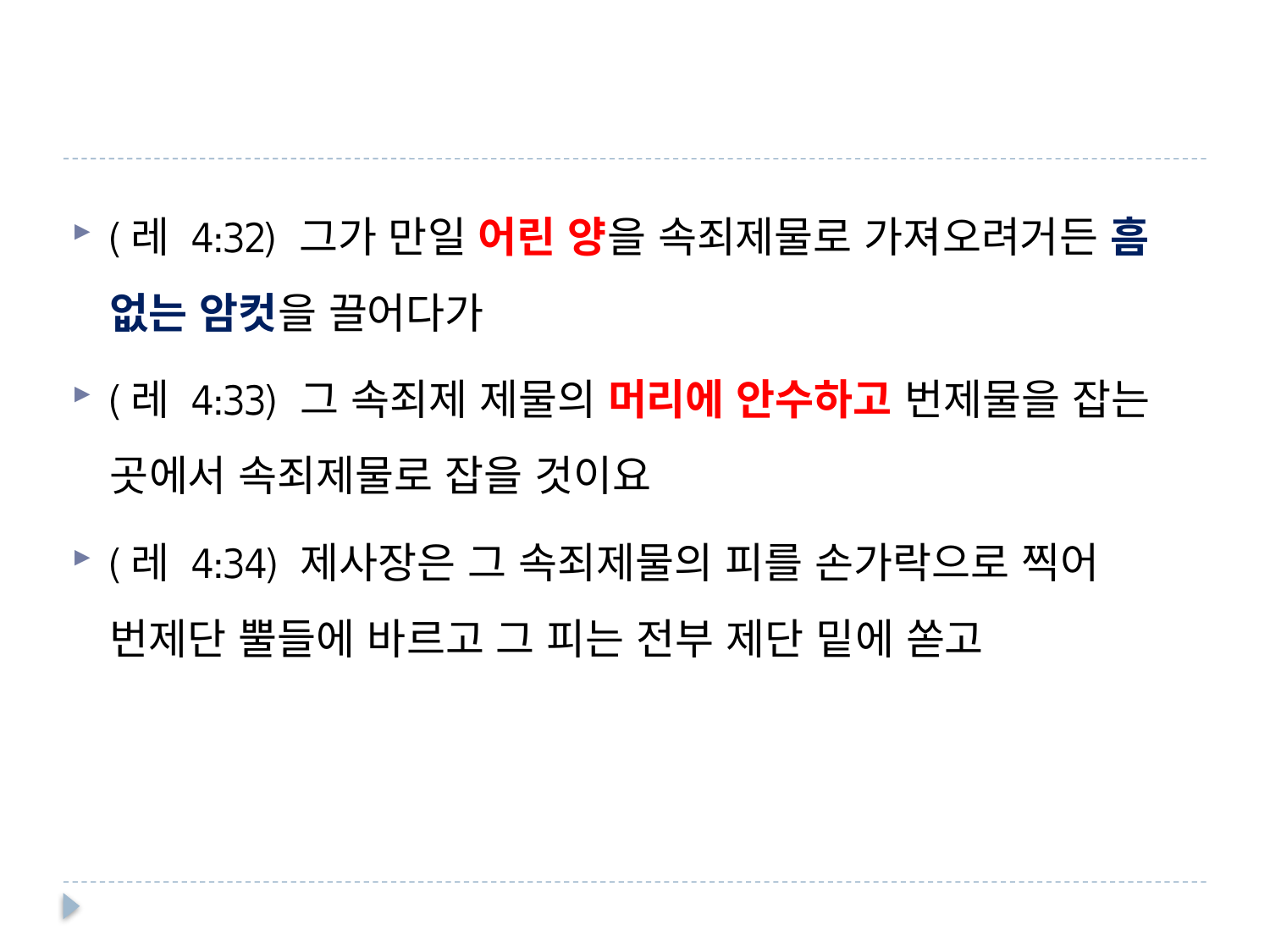

#
(레 4:32) 그가 만일 어린 양을 속죄제물로 가져오려거든 흠 없는 암컷을 끌어다가
(레 4:33) 그 속죄제 제물의 머리에 안수하고 번제물을 잡는 곳에서 속죄제물로 잡을 것이요
(레 4:34) 제사장은 그 속죄제물의 피를 손가락으로 찍어 번제단 뿔들에 바르고 그 피는 전부 제단 밑에 쏟고